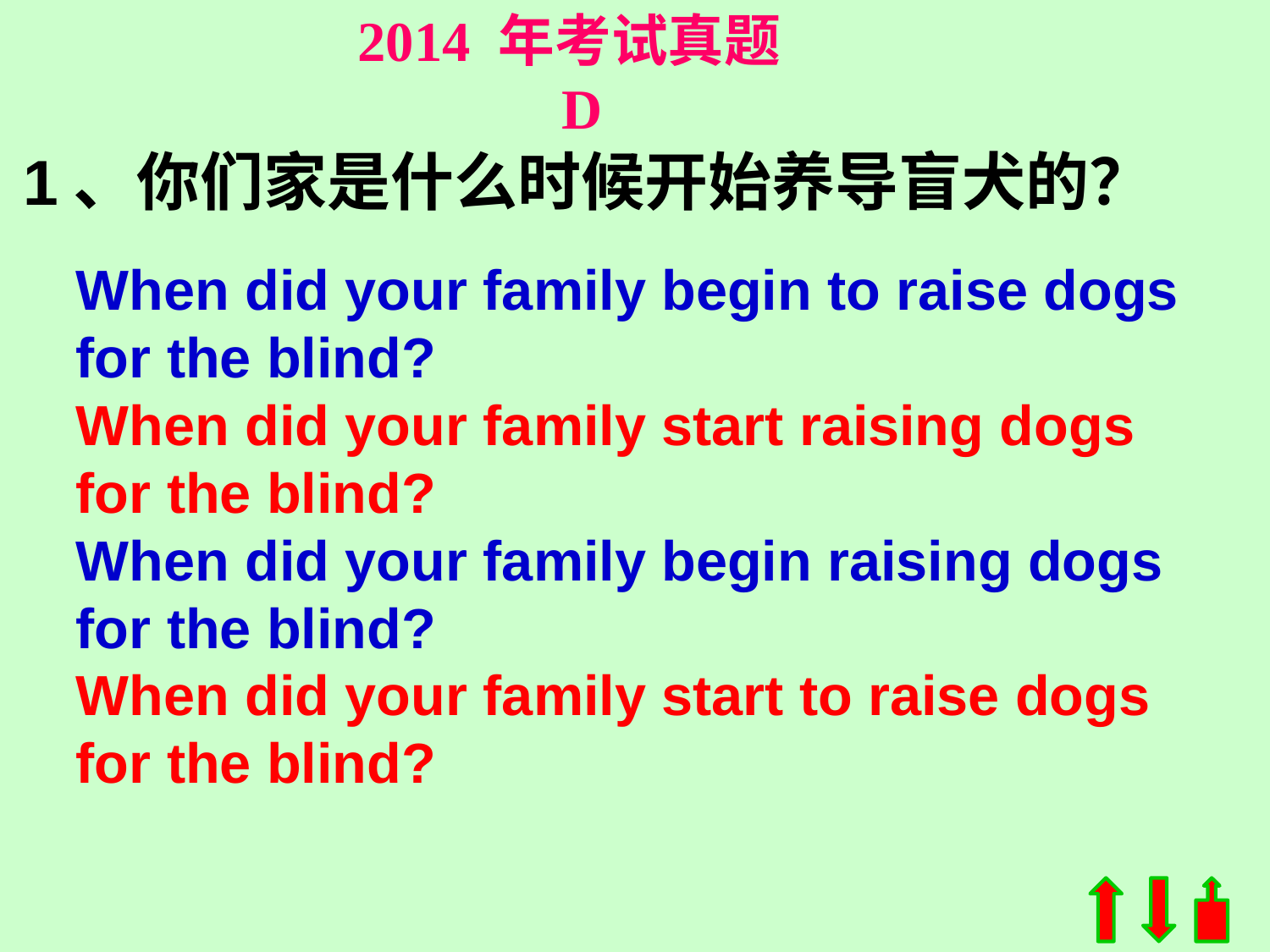

2014 年考试真题   D
1、你们家是什么时候开始养导盲犬的？
When did your family begin to raise dogs for the blind?
When did your family start raising dogs for the blind?
When did your family begin raising dogs for the blind?
When did your family start to raise dogs for the blind?